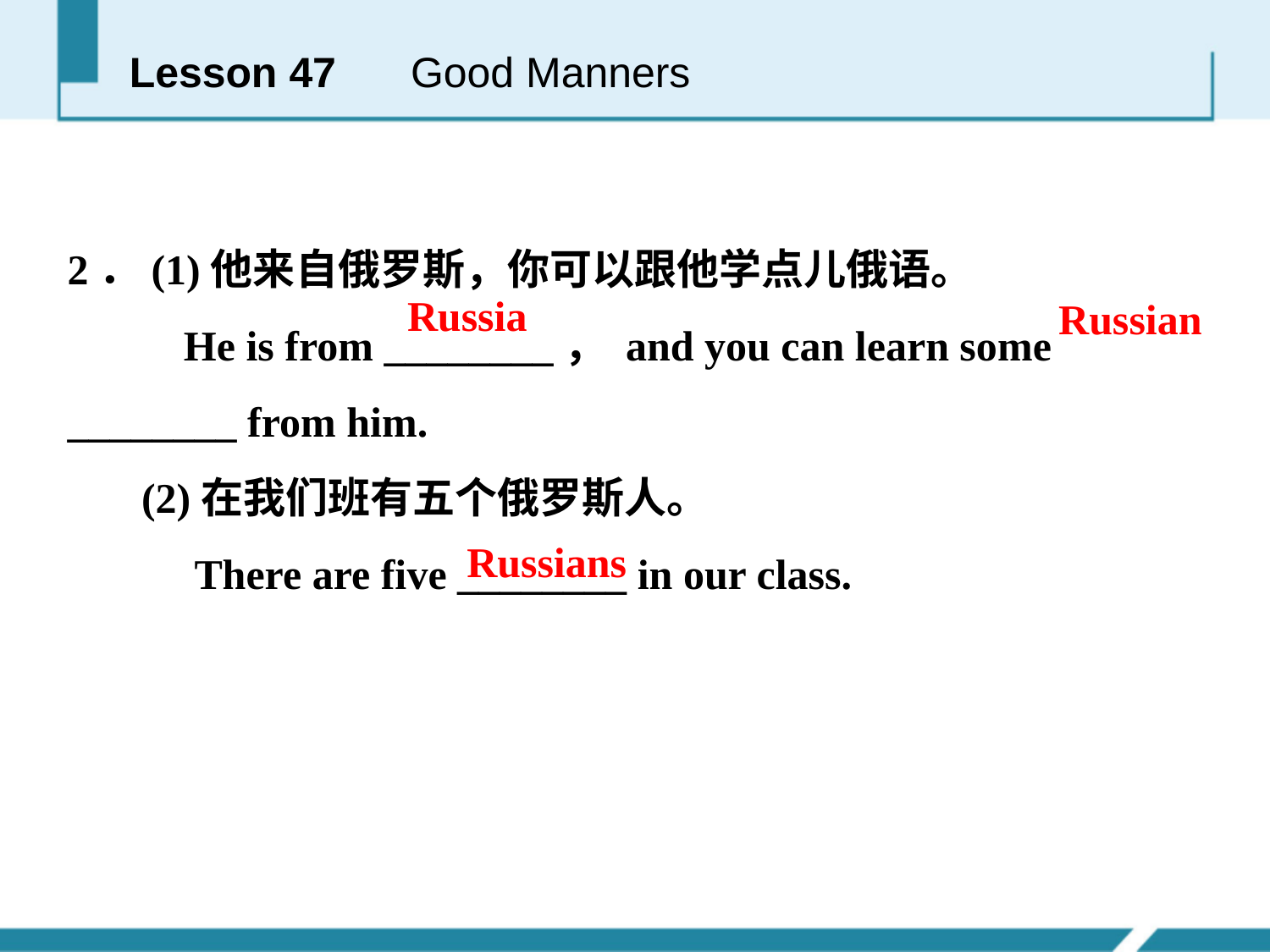

Lesson 47 　Good Manners
2．(1)他来自俄罗斯，你可以跟他学点儿俄语。
           He is from ________， and you can learn some ________ from him.
       (2)在我们班有五个俄罗斯人。
            There are five ________ in our class.
Russia
Russian

Russians